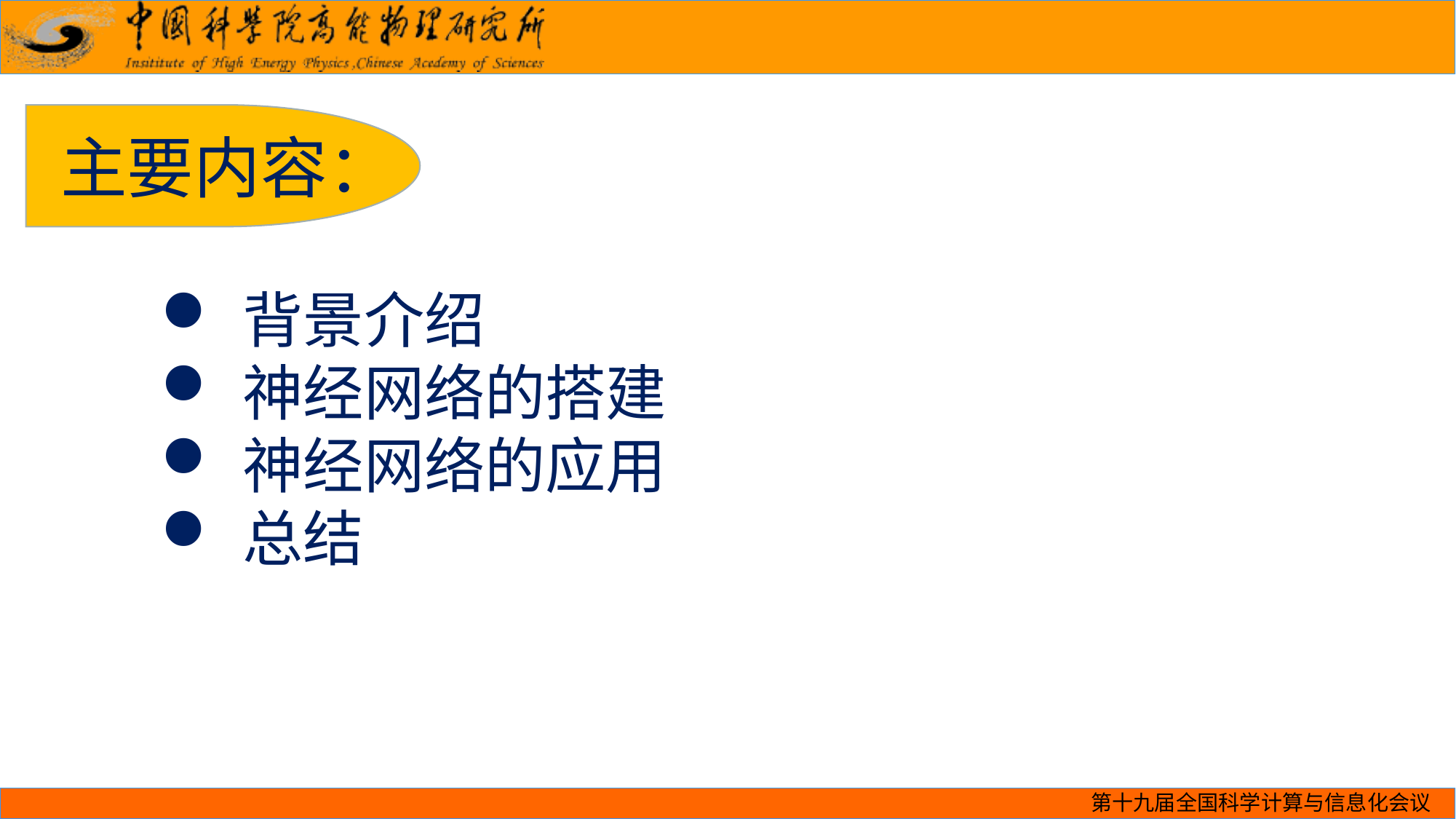

主要内容：
背景介绍
神经网络的搭建
神经网络的应用
总结
第十九届全国科学计算与信息化会议